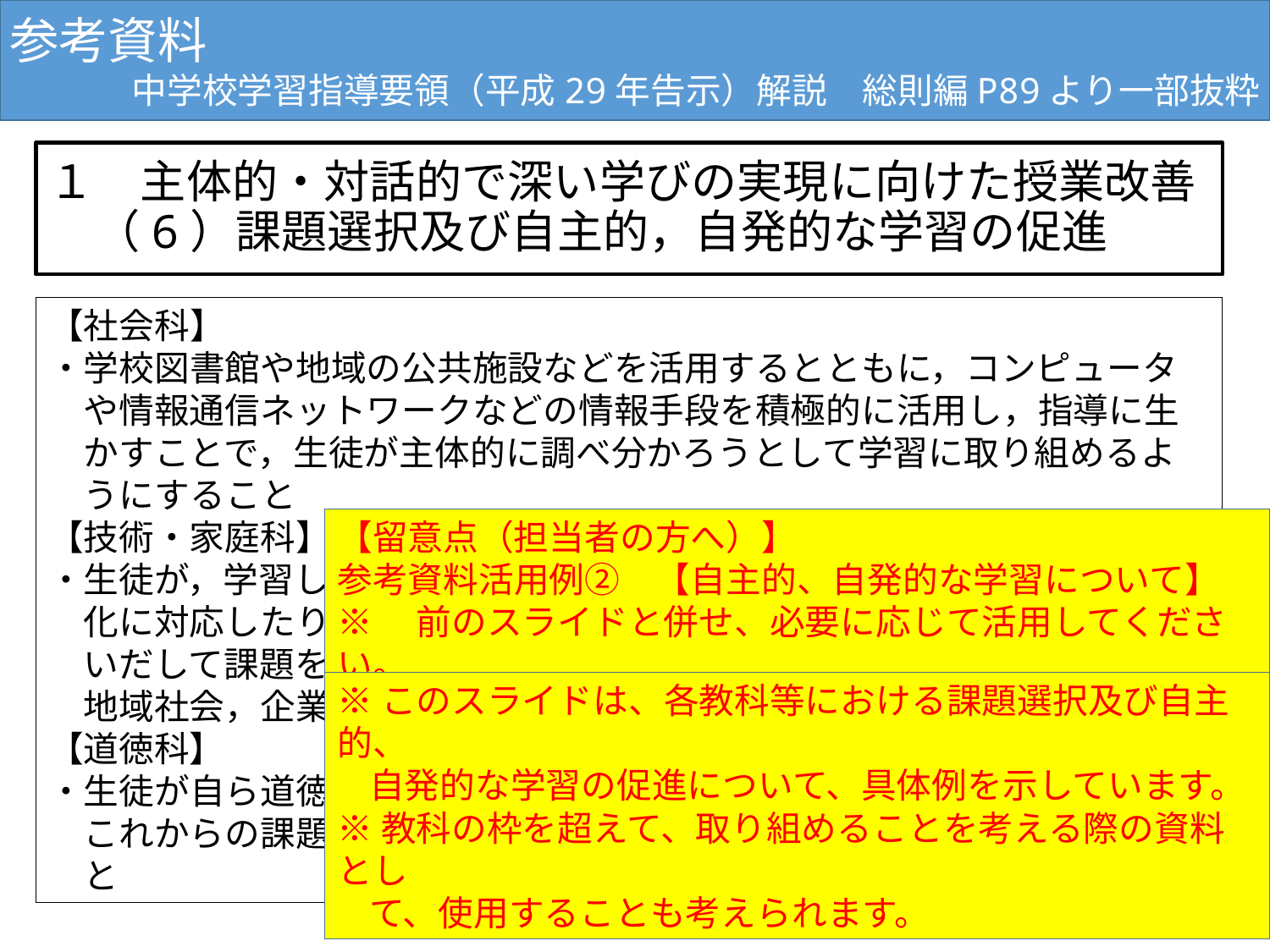

参考資料
中学校学習指導要領（平成29年告示）解説　総則編P89より一部抜粋
# １　主体的・対話的で深い学びの実現に向けた授業改善 　（6）課題選択及び自主的，自発的な学習の促進
【社会科】
・学校図書館や地域の公共施設などを活用するとともに，コンピュータ
　や情報通信ネットワークなどの情報手段を積極的に活用し，指導に生
　かすことで，生徒が主体的に調べ分かろうとして学習に取り組めるよ
　うにすること
【技術・家庭科】
・生徒が，学習した知識及び技能を生活に活用したり，生活や社会の変
　化に対応したりすることができるよう，生活や社会の中から問題を見
　いだして課題を設定し解決する学習活動を充実するとともに，家庭や
　地域社会，企業などとの連携を図るよう配慮すること
【道徳科】
・生徒が自ら道徳性を養う中で，自らを振り返って成長を実感したり，
　これからの課題や目標を見付けたりすることができるよう工夫するこ
　と　　　　　　　　　　　　　　　　　　　　　　　　　　　　など
【留意点（担当者の方へ）】
参考資料活用例②　【自主的、自発的な学習について】
※　前のスライドと併せ、必要に応じて活用してください。
※このスライドは、各教科等における課題選択及び自主的、
   自発的な学習の促進について、具体例を示しています。
※教科の枠を超えて、取り組めることを考える際の資料とし
   て、使用することも考えられます。